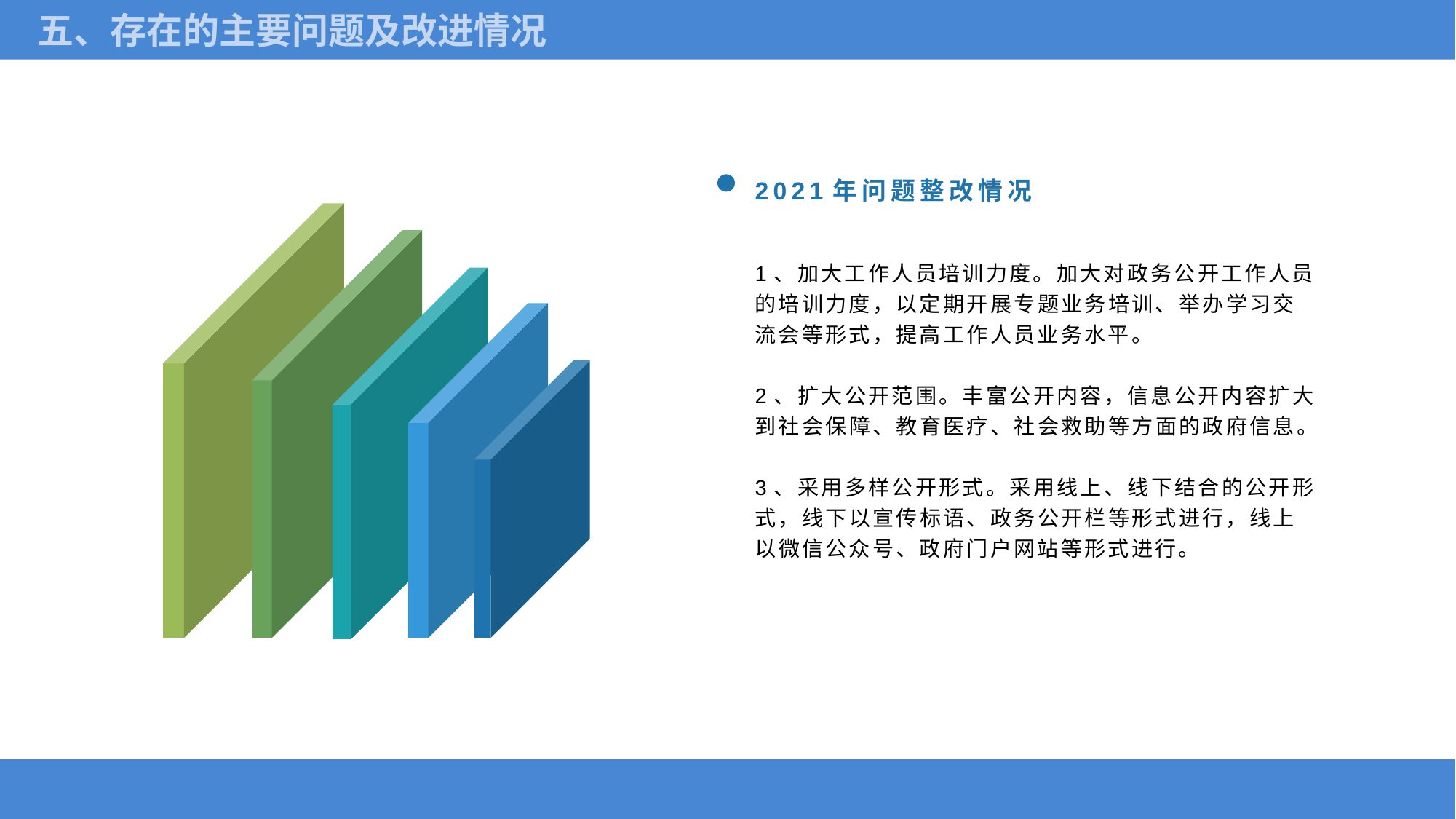

五、存在的主要问题及改进情况
2021年问题整改情况

1、加大工作人员培训力度。加大对政务公开工作人员的培训力度，以定期开展专题业务培训、举办学习交流会等形式，提高工作人员业务水平。

2、扩大公开范围。丰富公开内容，信息公开内容扩大到社会保障、教育医疗、社会救助等方面的政府信息。

3、采用多样公开形式。采用线上、线下结合的公开形式，线下以宣传标语、政务公开栏等形式进行，线上以微信公众号、政府门户网站等形式进行。